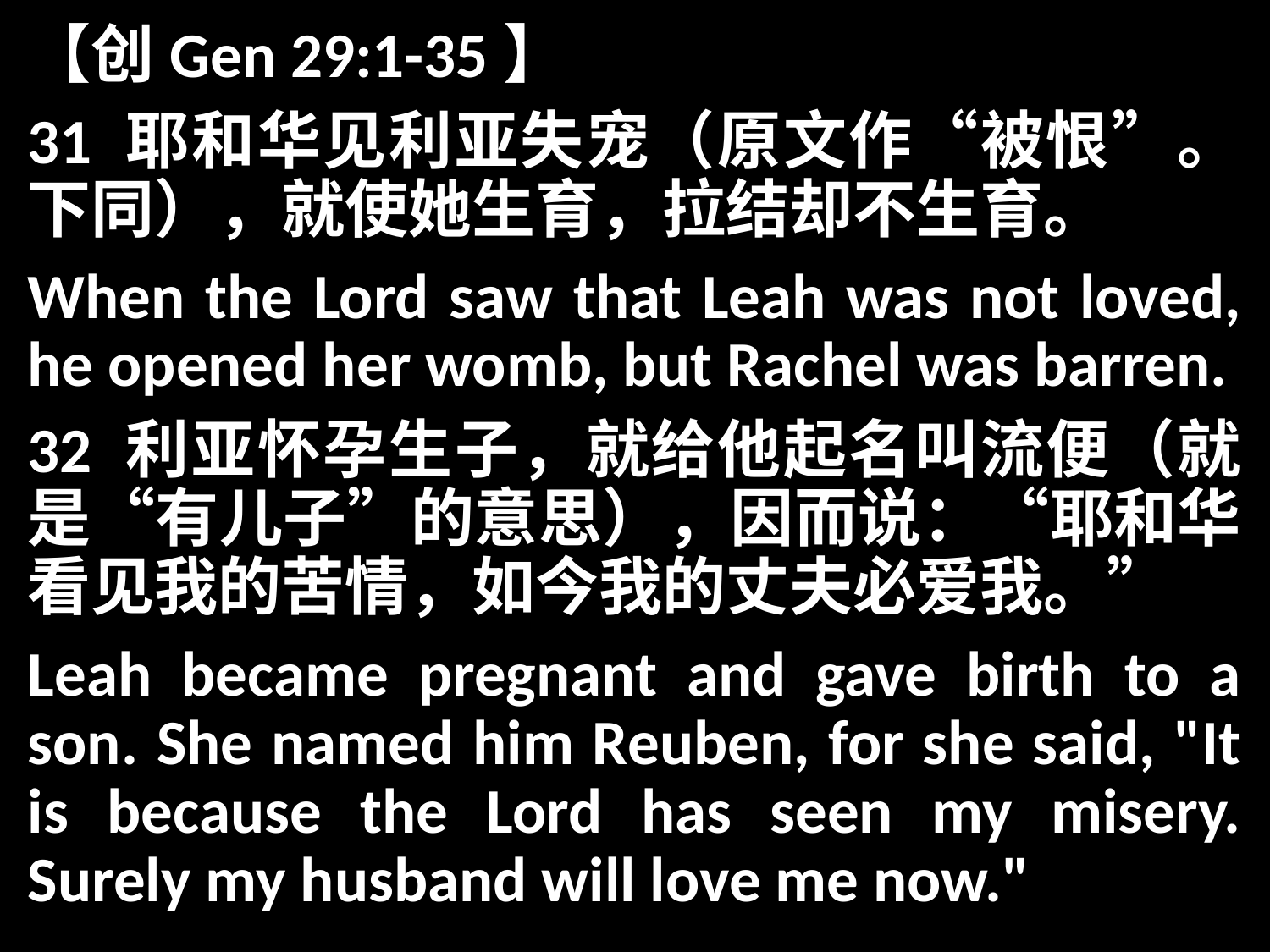

【创Gen 29:1-35】
31 耶和华见利亚失宠（原文作“被恨”。下同），就使她生育，拉结却不生育。
When the Lord saw that Leah was not loved, he opened her womb, but Rachel was barren.
32 利亚怀孕生子，就给他起名叫流便（就是“有儿子”的意思），因而说：“耶和华看见我的苦情，如今我的丈夫必爱我。”
Leah became pregnant and gave birth to a son. She named him Reuben, for she said, "It is because the Lord has seen my misery. Surely my husband will love me now."